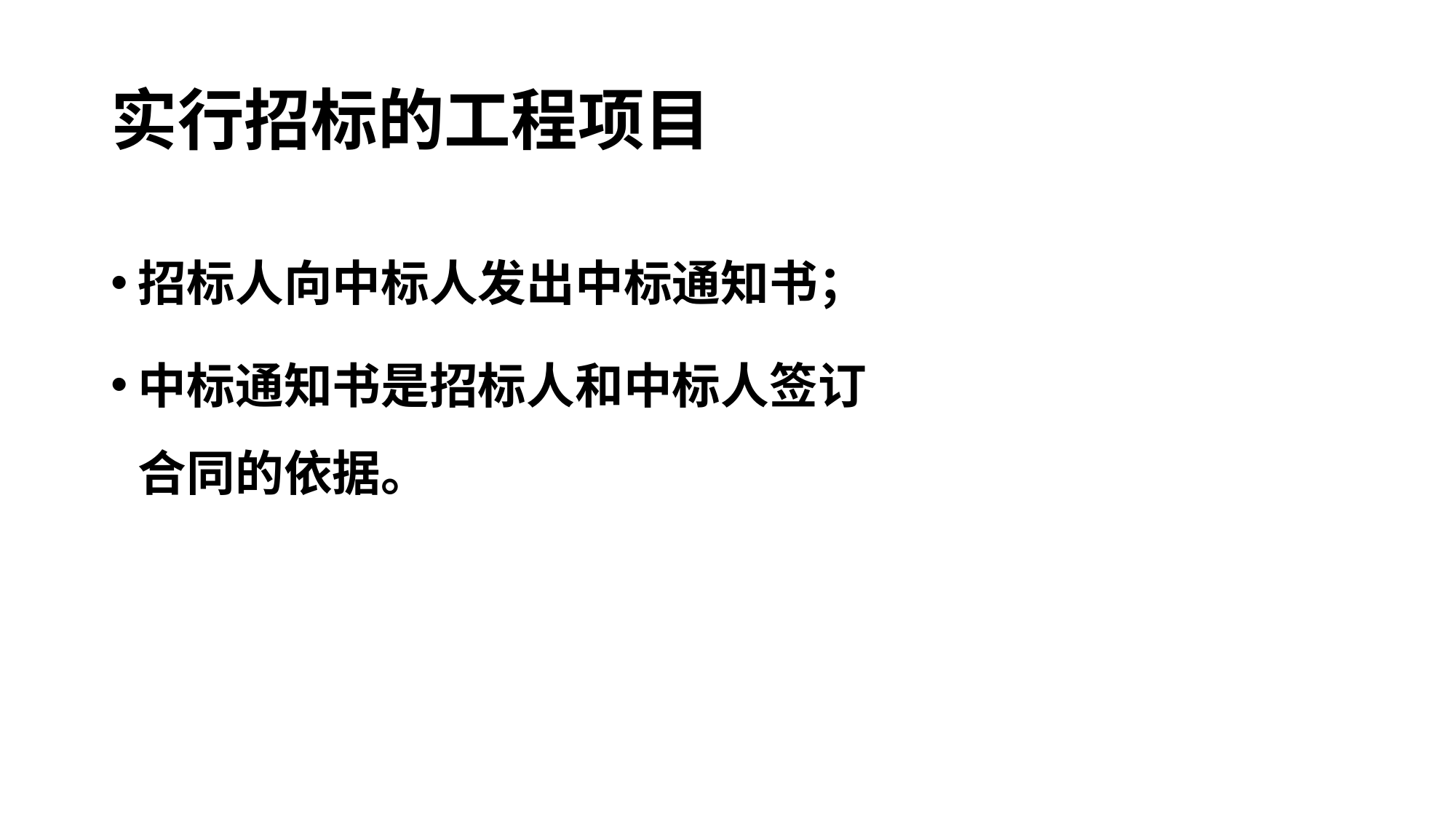

# 实行招标的工程项目
招标人向中标人发出中标通知书；
中标通知书是招标人和中标人签订合同的依据。